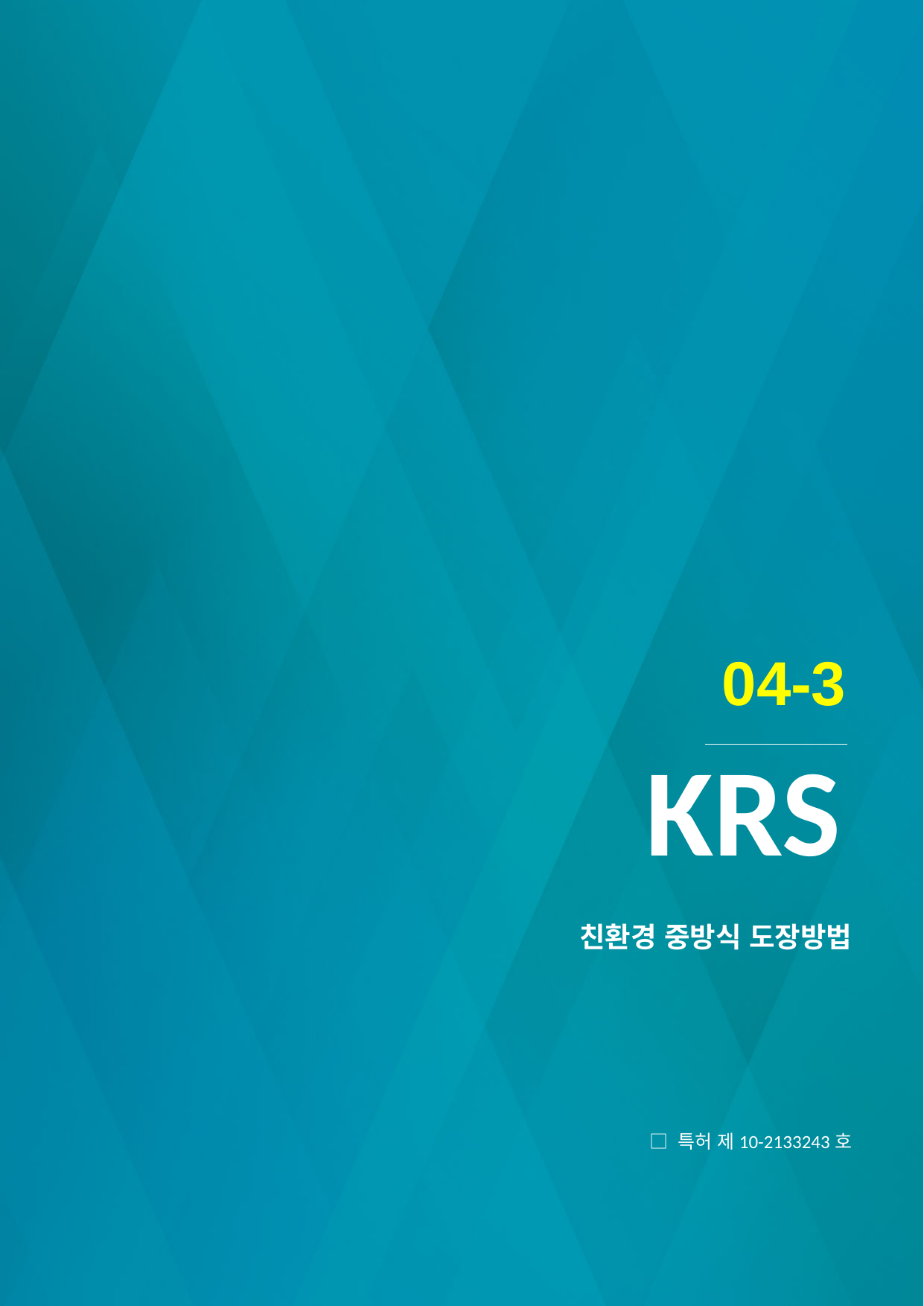

04-3
KRS
친환경 중방식 도장방법

□ 특허 제10-2133243호